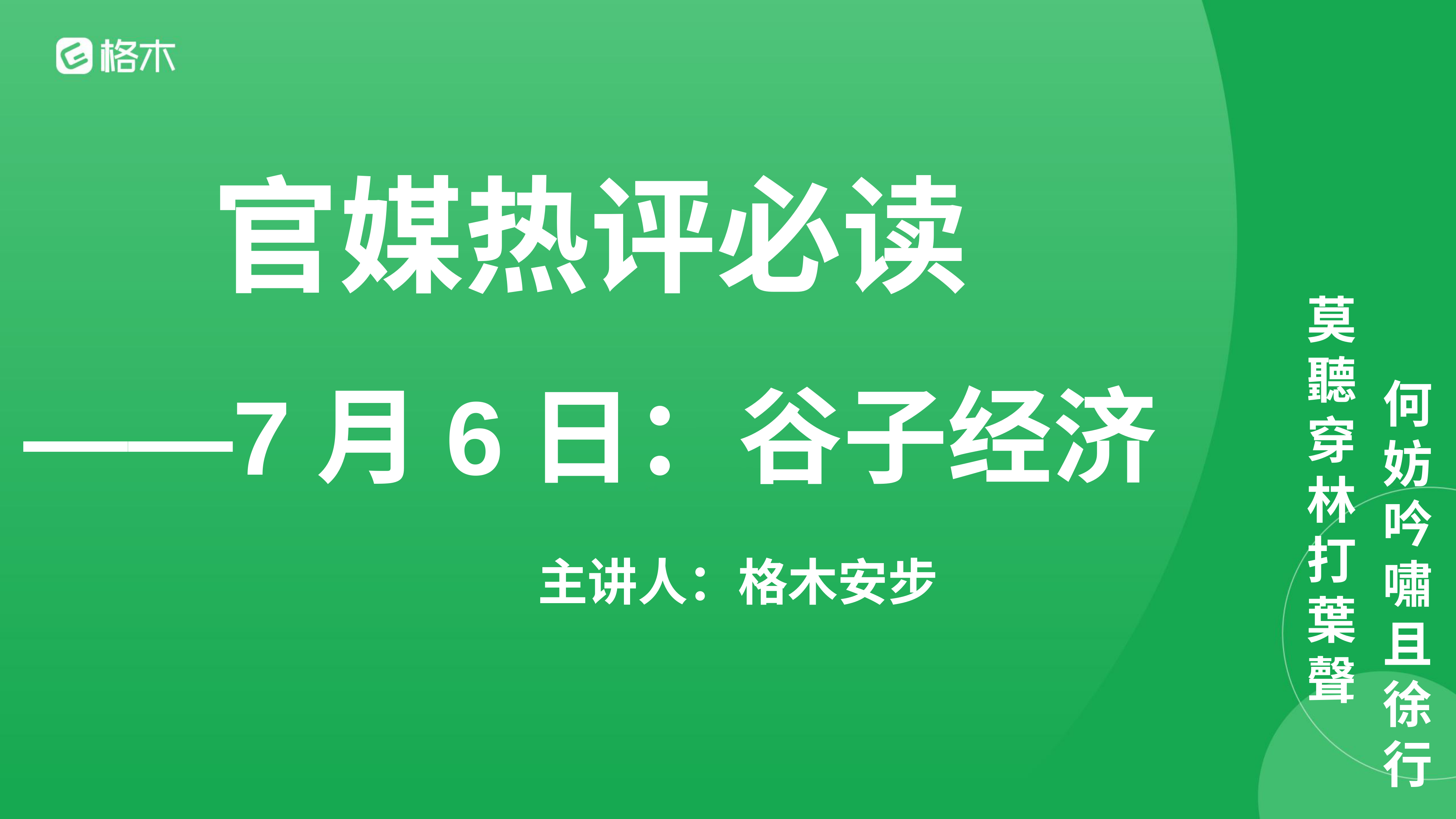

官媒热评必读
——7月6日：谷子经济

莫聽穿林打葉聲

何妨吟嘯且徐行
主讲人：格木安步